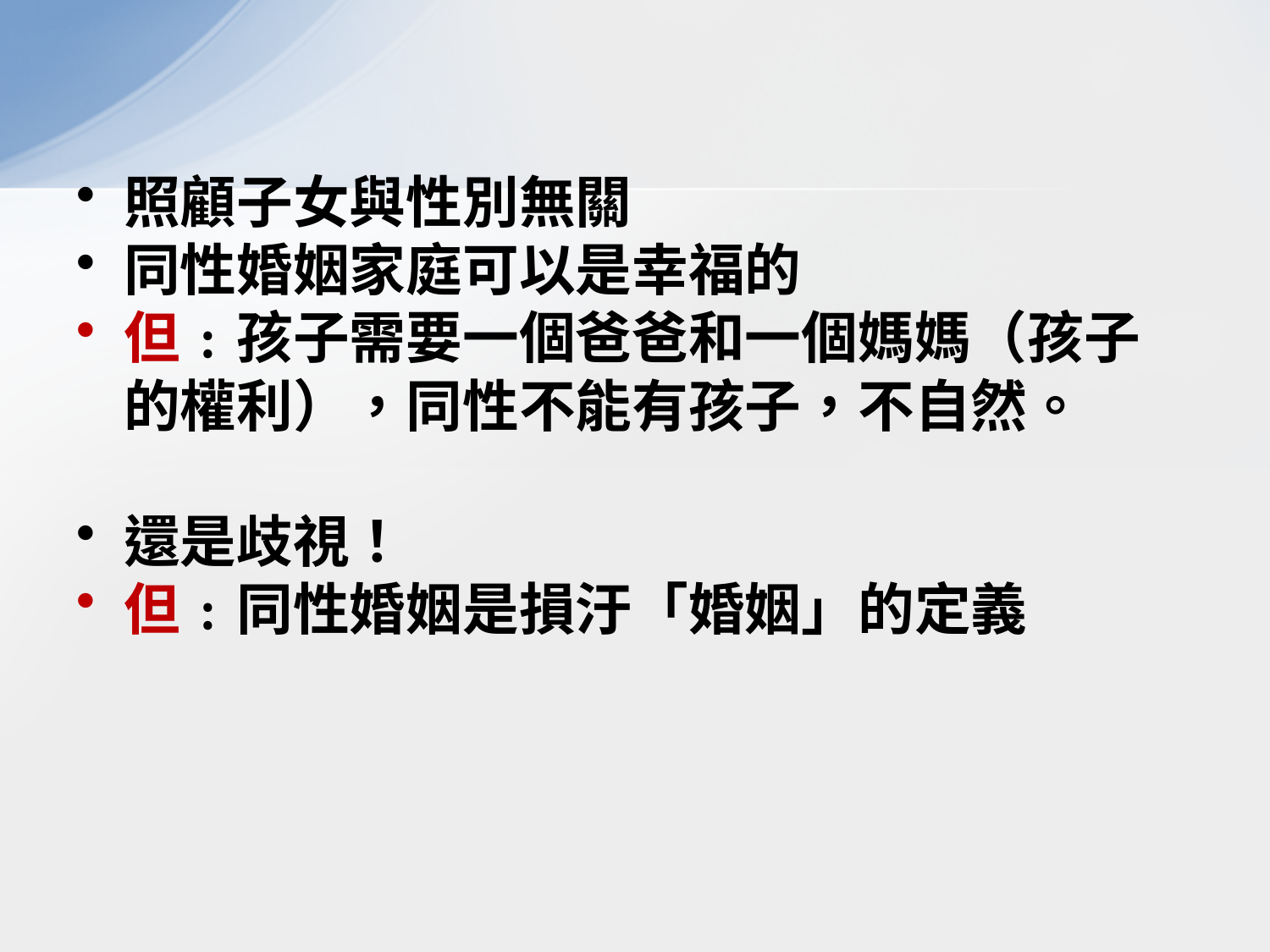

#

照顧子女與性別無關
同性婚姻家庭可以是幸福的
但﹕孩子需要一個爸爸和一個媽媽（孩子的權利），同性不能有孩子，不自然。

還是歧視！
但﹕同性婚姻是損汙「婚姻」的定義